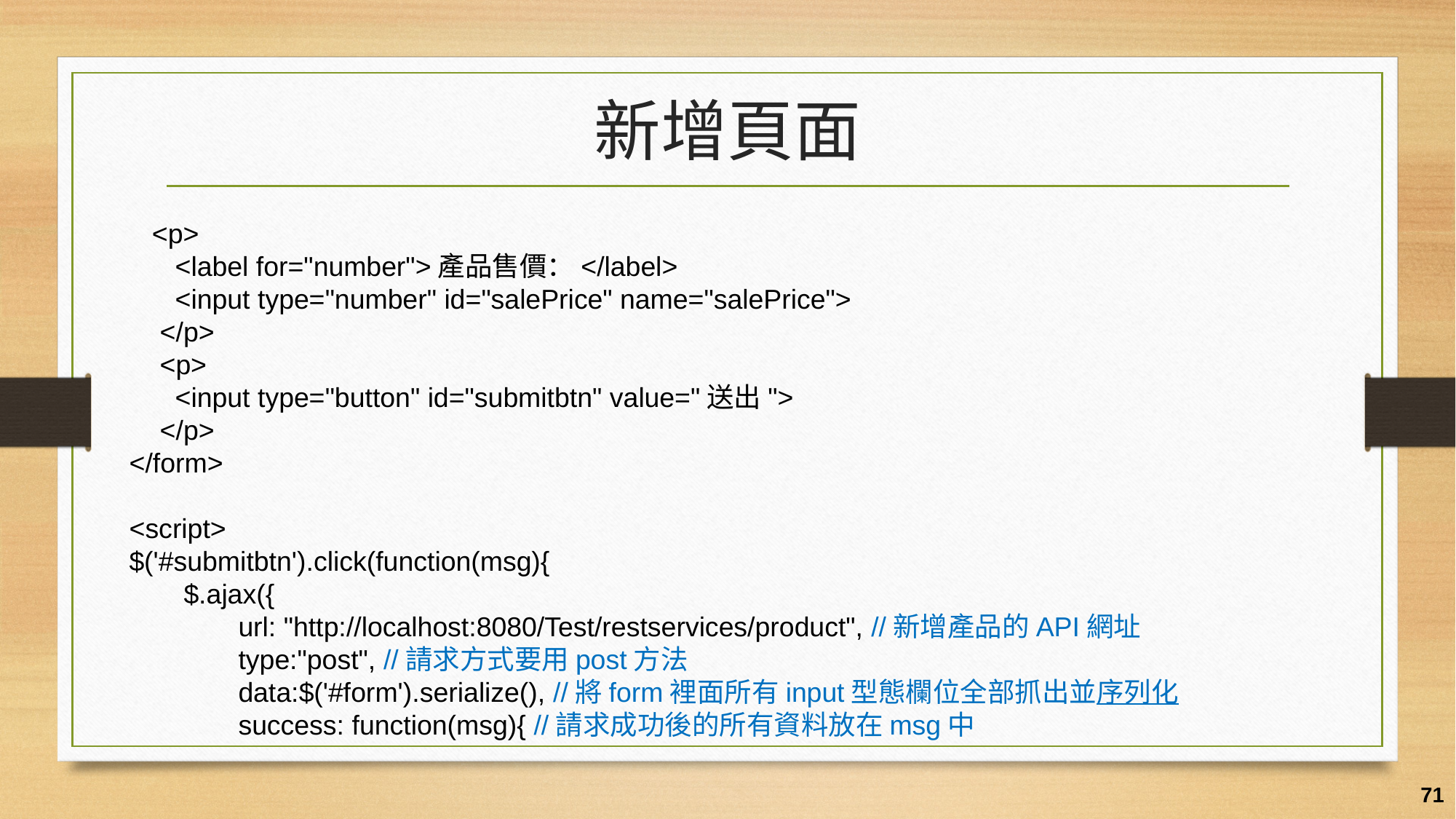

# 新增頁面
   <p>
      <label for="number">產品售價：</label>
      <input type="number" id="salePrice" name="salePrice">
    </p>
    <p>
      <input type="button" id="submitbtn" value="送出">
    </p>
</form>

<script>
$('#submitbtn').click(function(msg){
$.ajax({
url: "http://localhost:8080/Test/restservices/product", //新增產品的API網址
type:"post", //請求方式要用post方法
data:$('#form').serialize(), //將form裡面所有input型態欄位全部抓出並序列化
success: function(msg){ //請求成功後的所有資料放在msg中
71